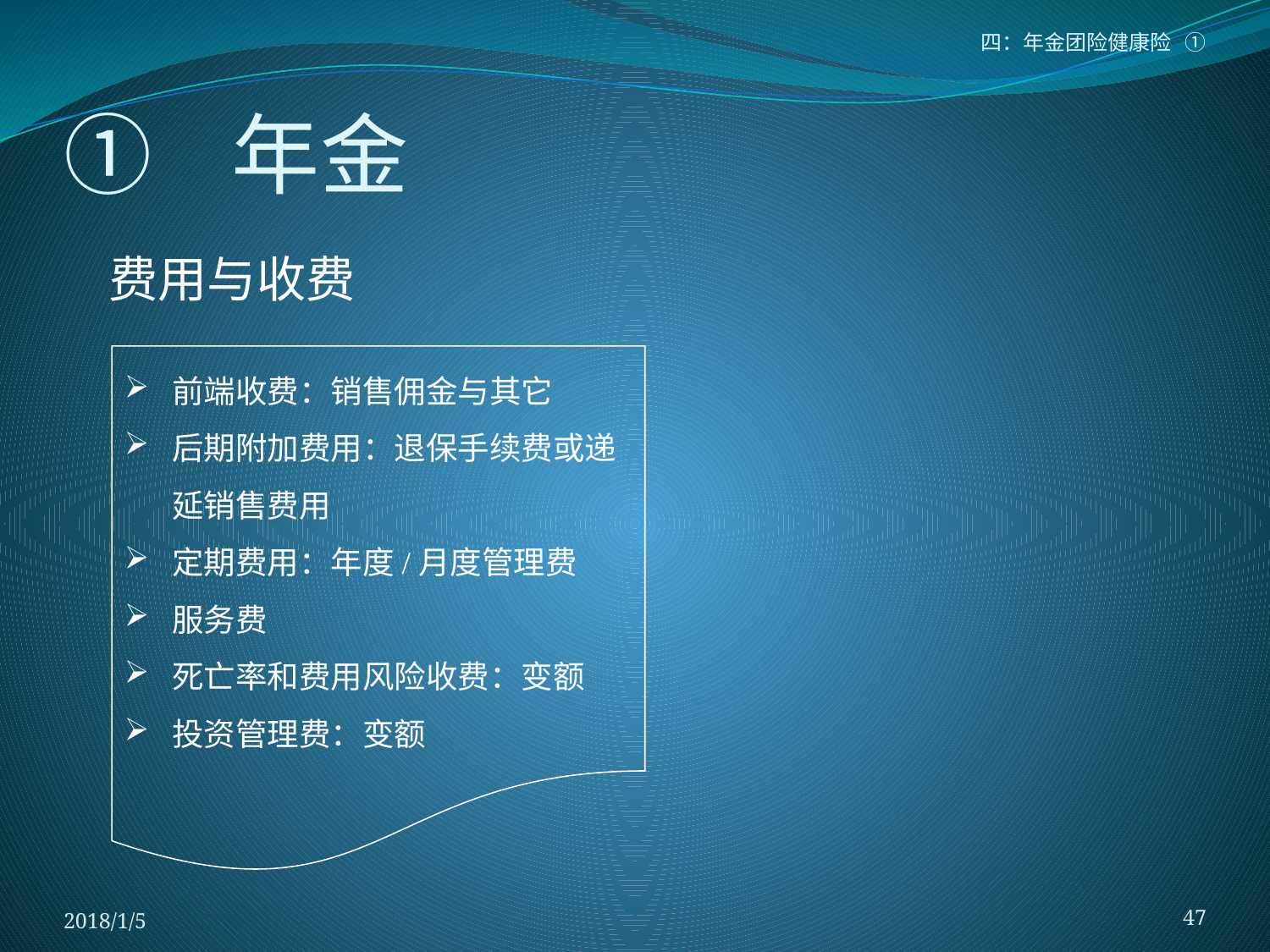

四：年金团险健康险   ①
# ①   年金
费用与收费
前端收费：销售佣金与其它
后期附加费用：退保手续费或递延销售费用
定期费用：年度/月度管理费
服务费
死亡率和费用风险收费：变额
投资管理费：变额
2018/1/5
47